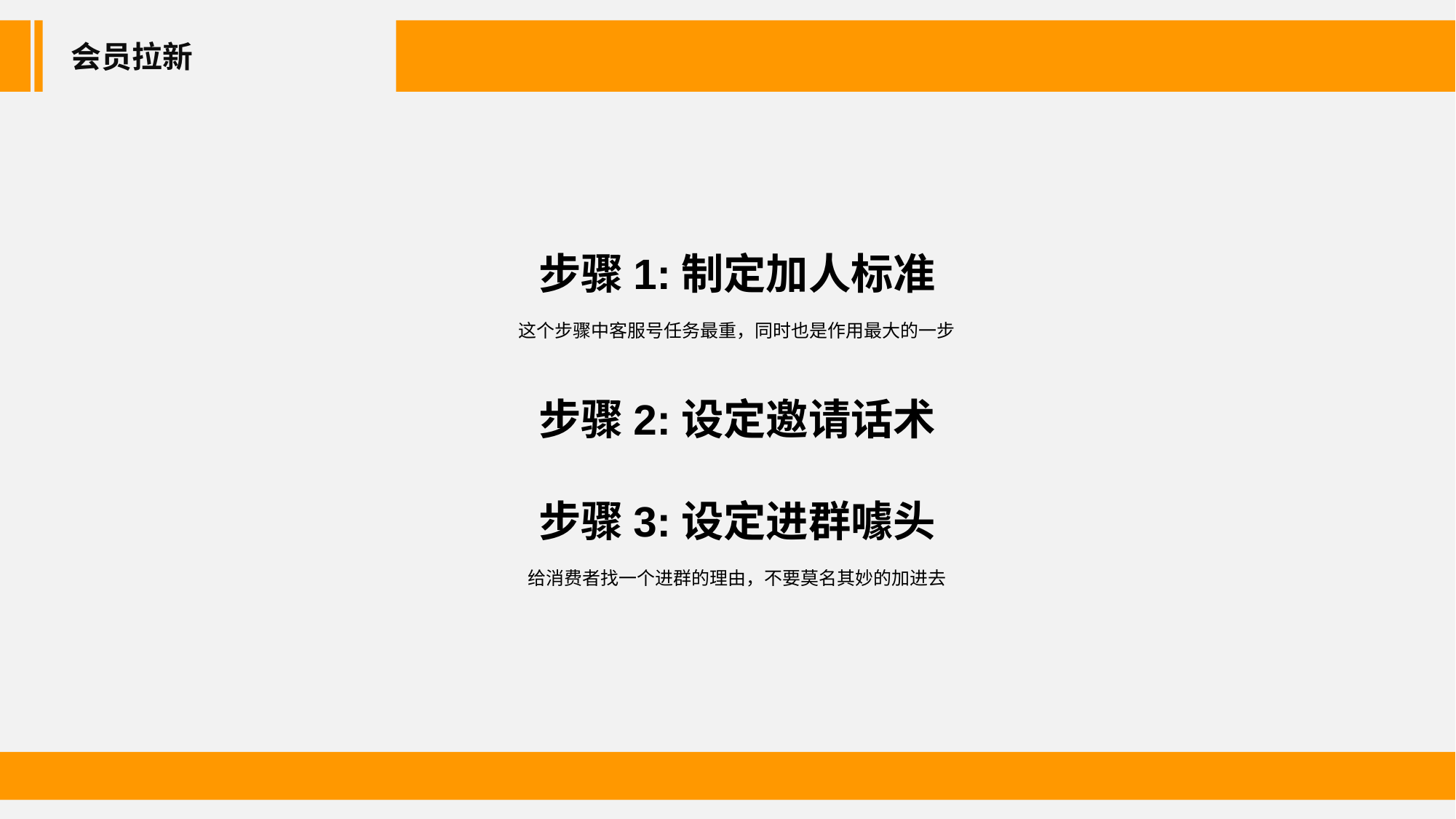

会员拉新
步骤1:制定加人标准
这个步骤中客服号任务最重，同时也是作用最大的一步
步骤2:设定邀请话术
步骤3:设定进群噱头
给消费者找一个进群的理由，不要莫名其妙的加进去